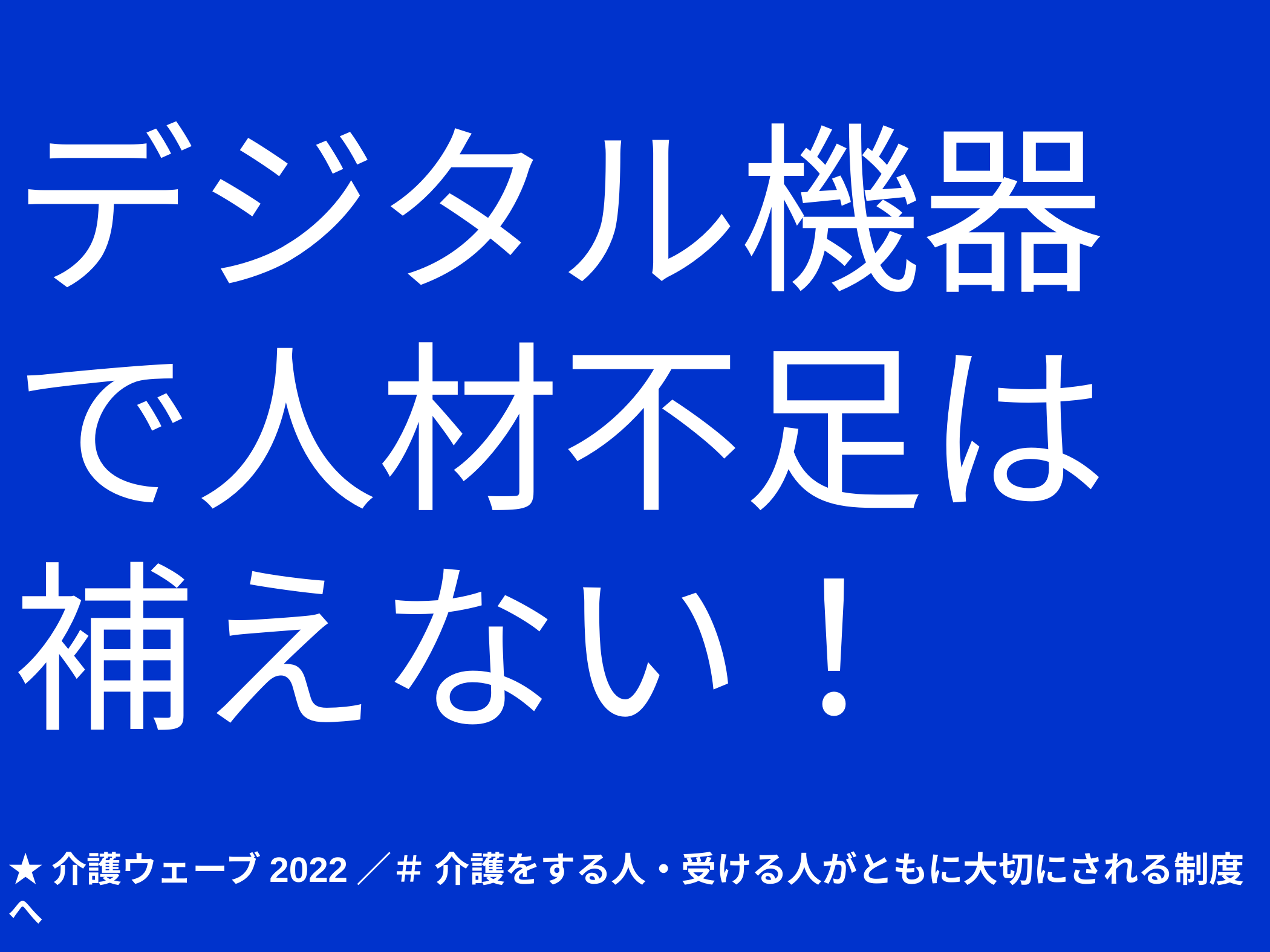

デジタル機器で人材不足は補えない！
★介護ウェーブ2022／＃ 介護をする人・受ける人がともに大切にされる制度へ